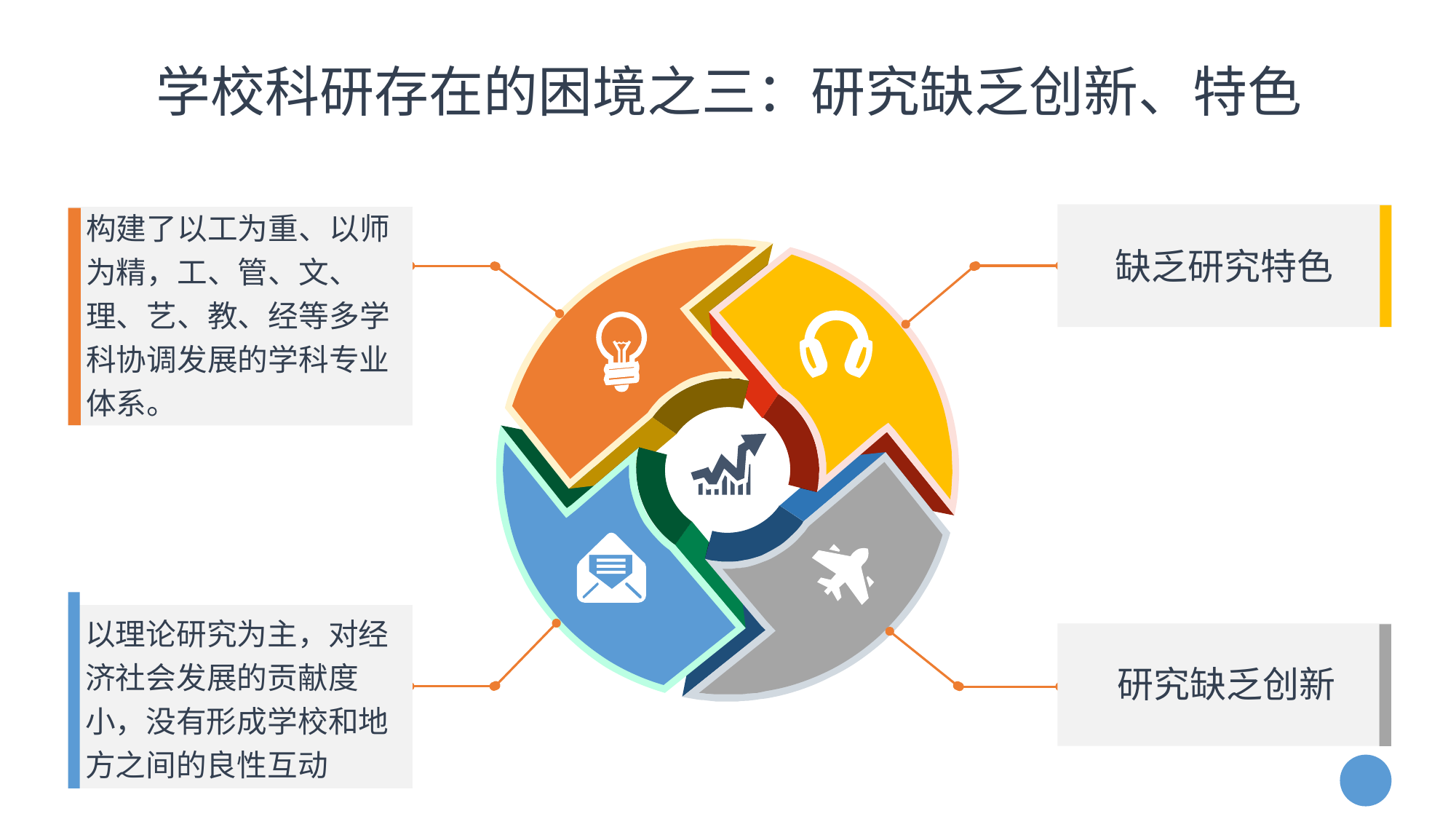

# 学校科研存在的困境之三：研究缺乏创新、特色
构建了以工为重、以师为精，工、管、文、理、艺、教、经等多学科协调发展的学科专业体系。

缺乏研究特色

以理论研究为主，对经济社会发展的贡献度小，没有形成学校和地方之间的良性互动

研究缺乏创新

25